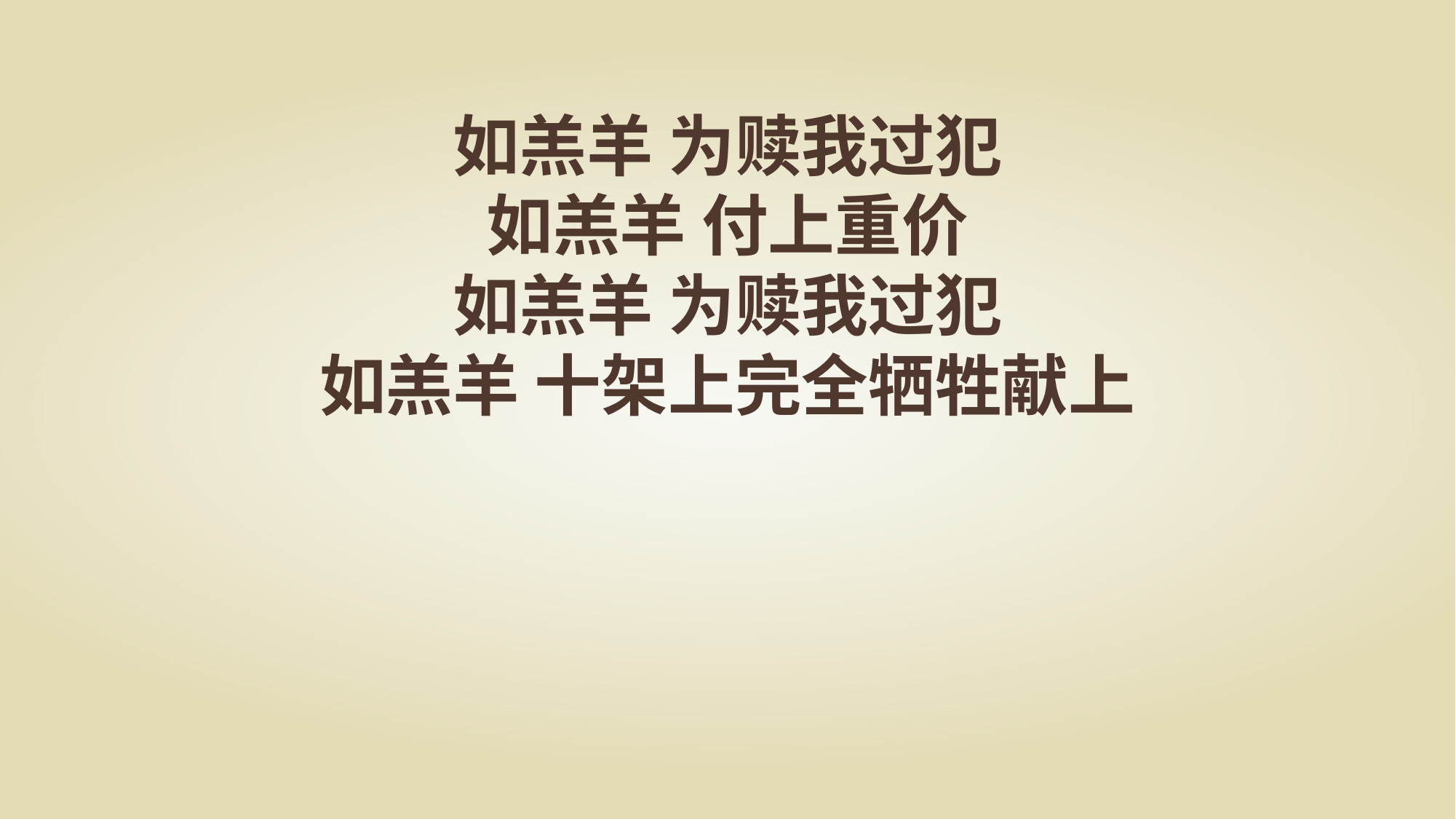

如羔羊 为赎我过犯
如羔羊 付上重价
如羔羊 为赎我过犯
如羔羊 十架上完全牺牲献上